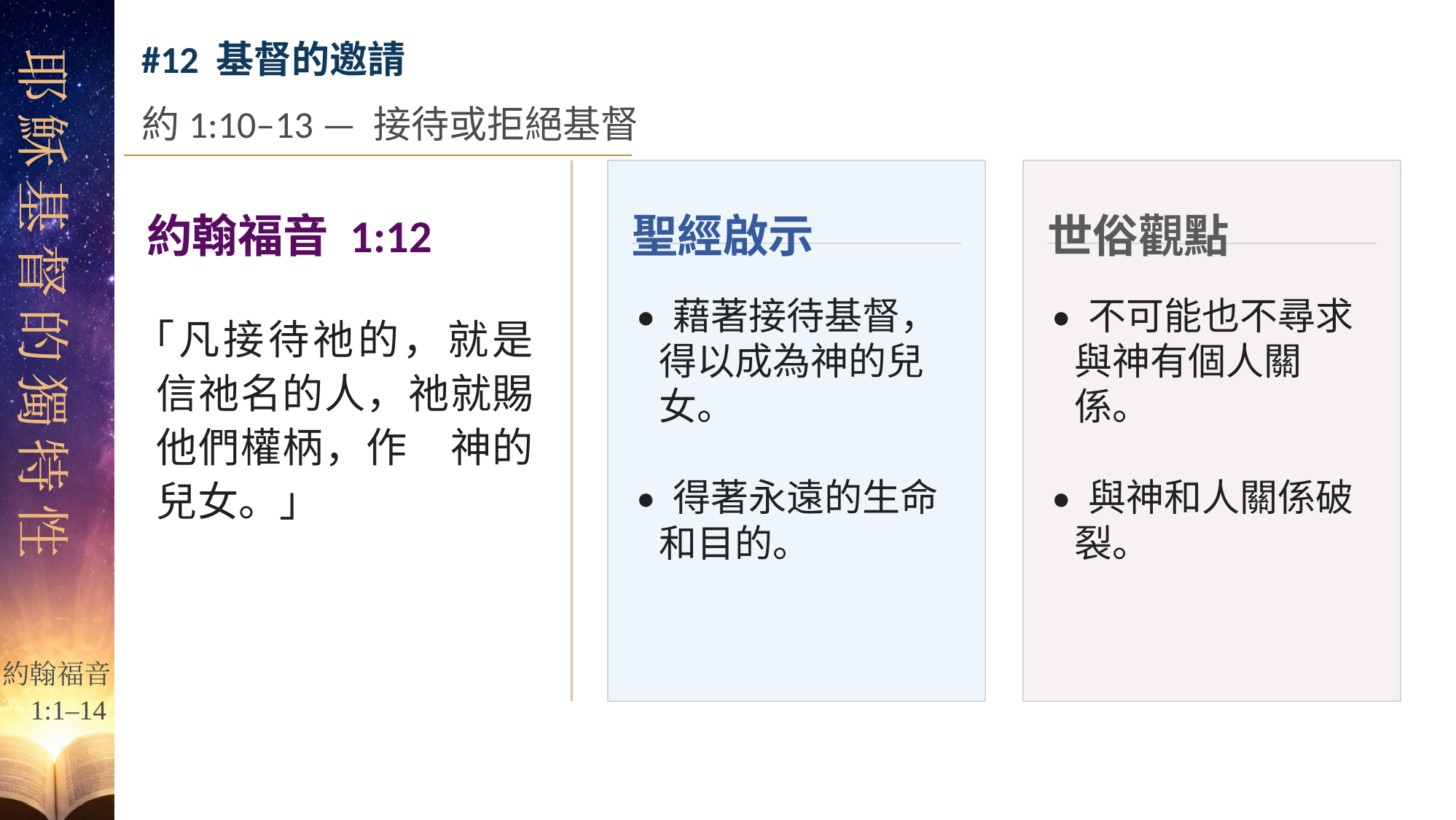

#12 基督的邀請
約1:10–13 — 接待或拒絕基督

約翰福音 1:12
聖經啟示
世俗觀點

「凡接待祂的，就是信祂名的人，祂就賜他們權柄，作　神的兒女。」
• 藉著接待基督，得以成為神的兒女。

• 得著永遠的生命和目的。
• 不可能也不尋求與神有個人關係。

• 與神和人關係破裂。